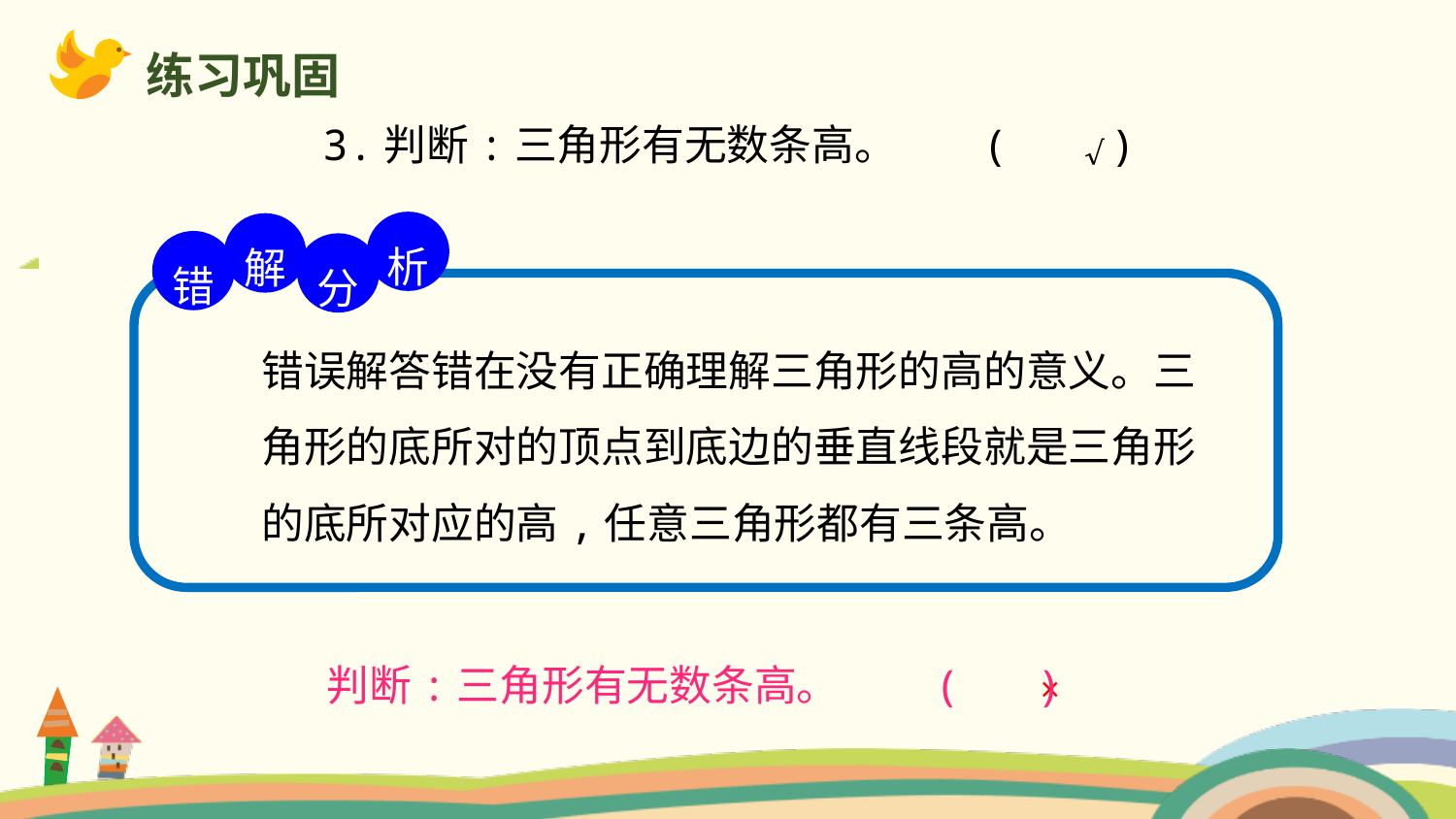

练习巩固
3.判断:三角形有无数条高。        (    )
√
析

解

错

分

错误解答错在没有正确理解三角形的高的意义。三角形的底所对的顶点到底边的垂直线段就是三角形的底所对应的高,任意三角形都有三条高。
判断:三角形有无数条高。         (   )
×